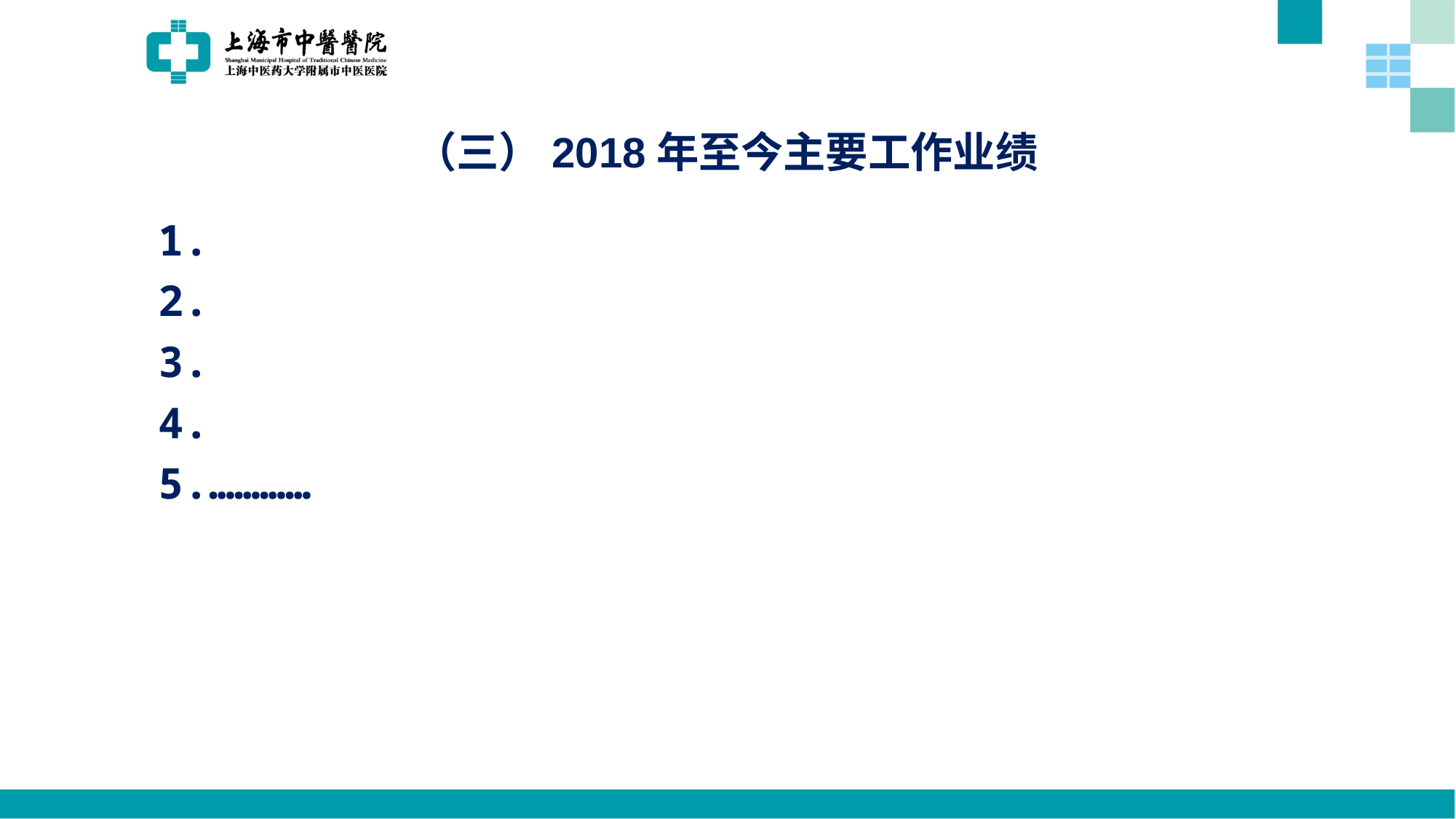

# （三）2018年至今主要工作业绩
1.
2.
3.
4.
5.…………